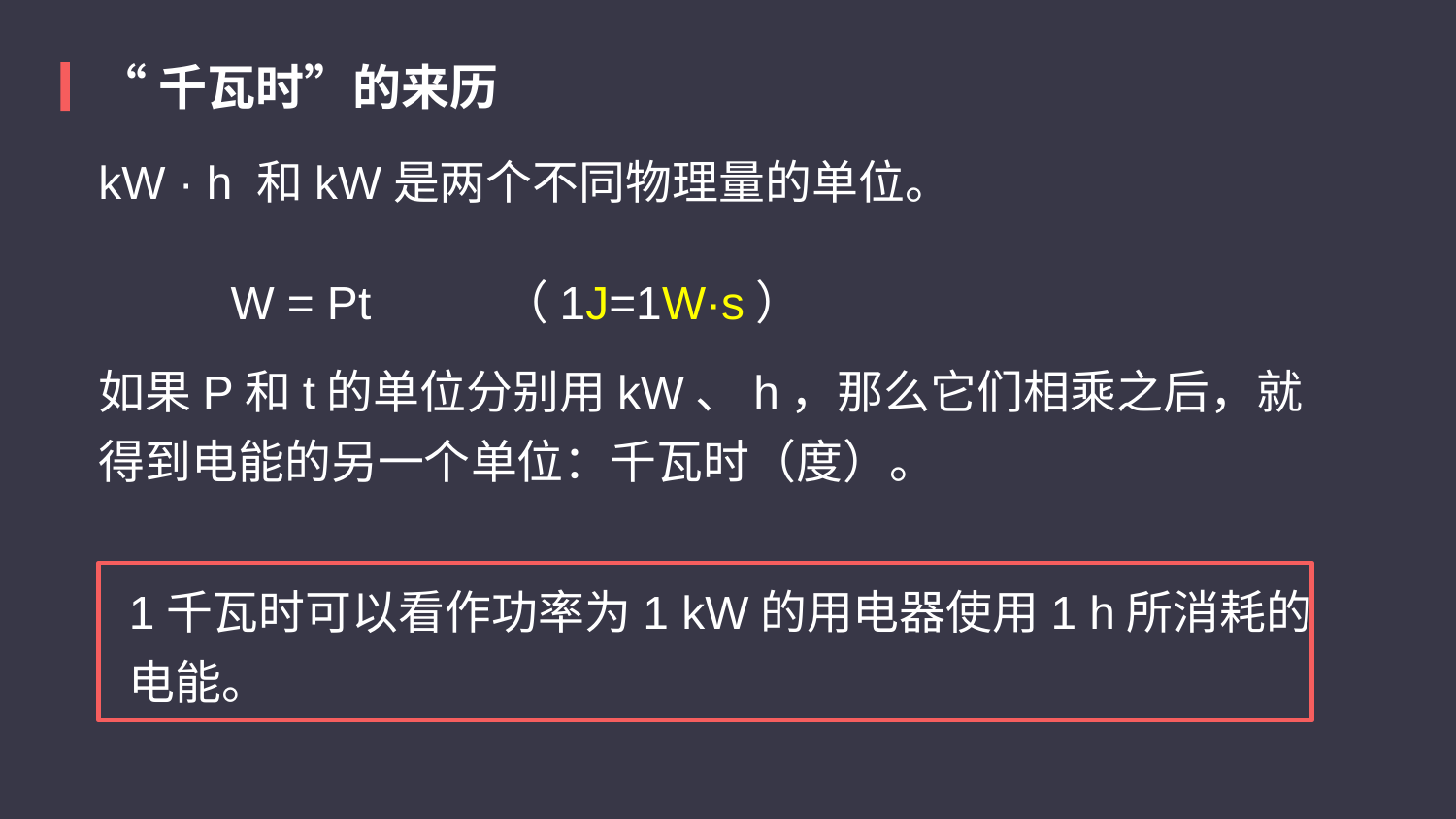

“千瓦时”的来历

kW · h 和kW是两个不同物理量的单位。
W = Pt
（1J=1W·s）
如果P和t的单位分别用kW、h，那么它们相乘之后，就得到电能的另一个单位：千瓦时（度）。

1千瓦时可以看作功率为1 kW的用电器使用1 h所消耗的电能。